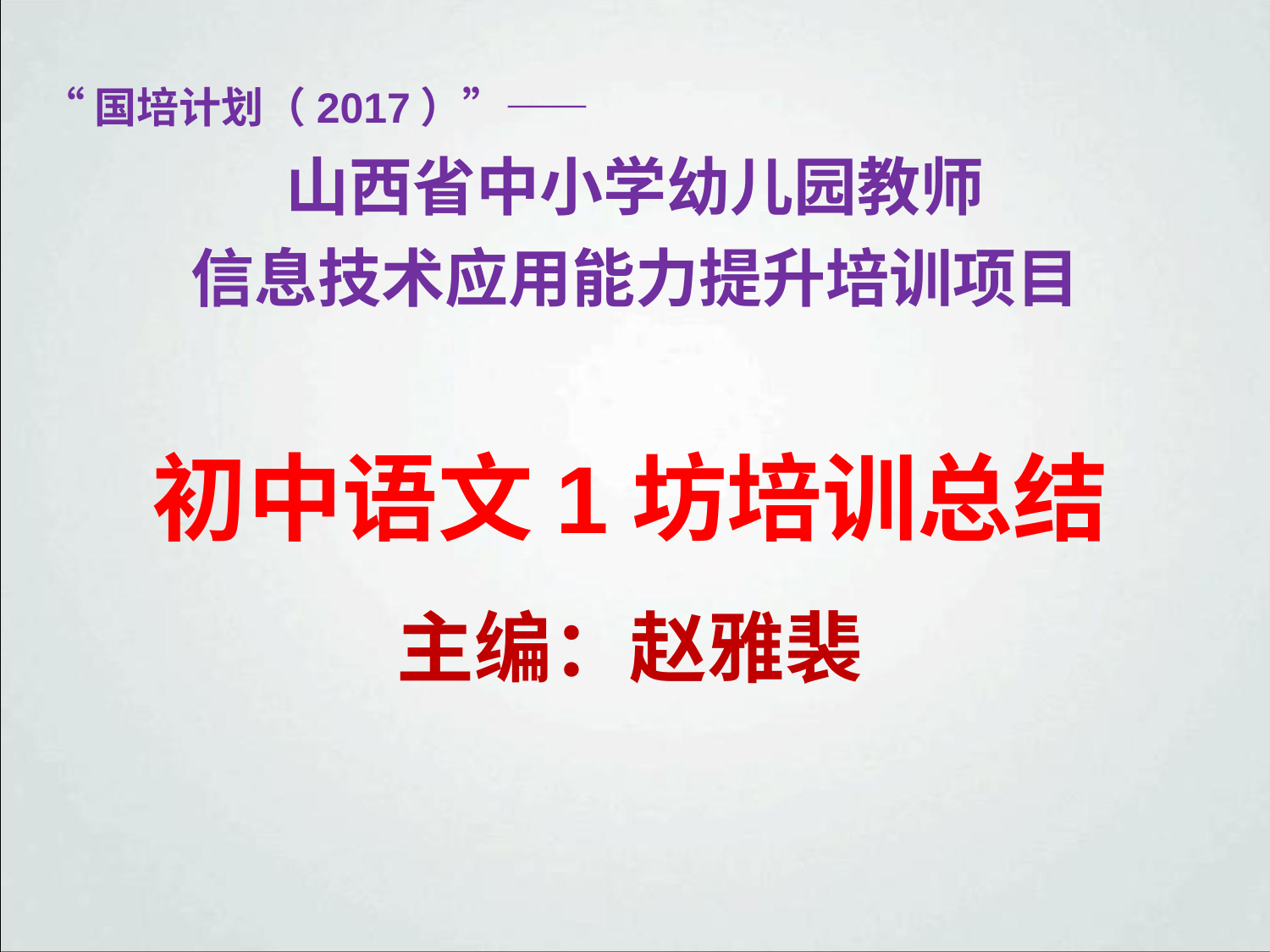

“国培计划（2017）”——
山西省中小学幼儿园教师
信息技术应用能力提升培训项目
初中语文1坊培训总结
主编：赵雅裴